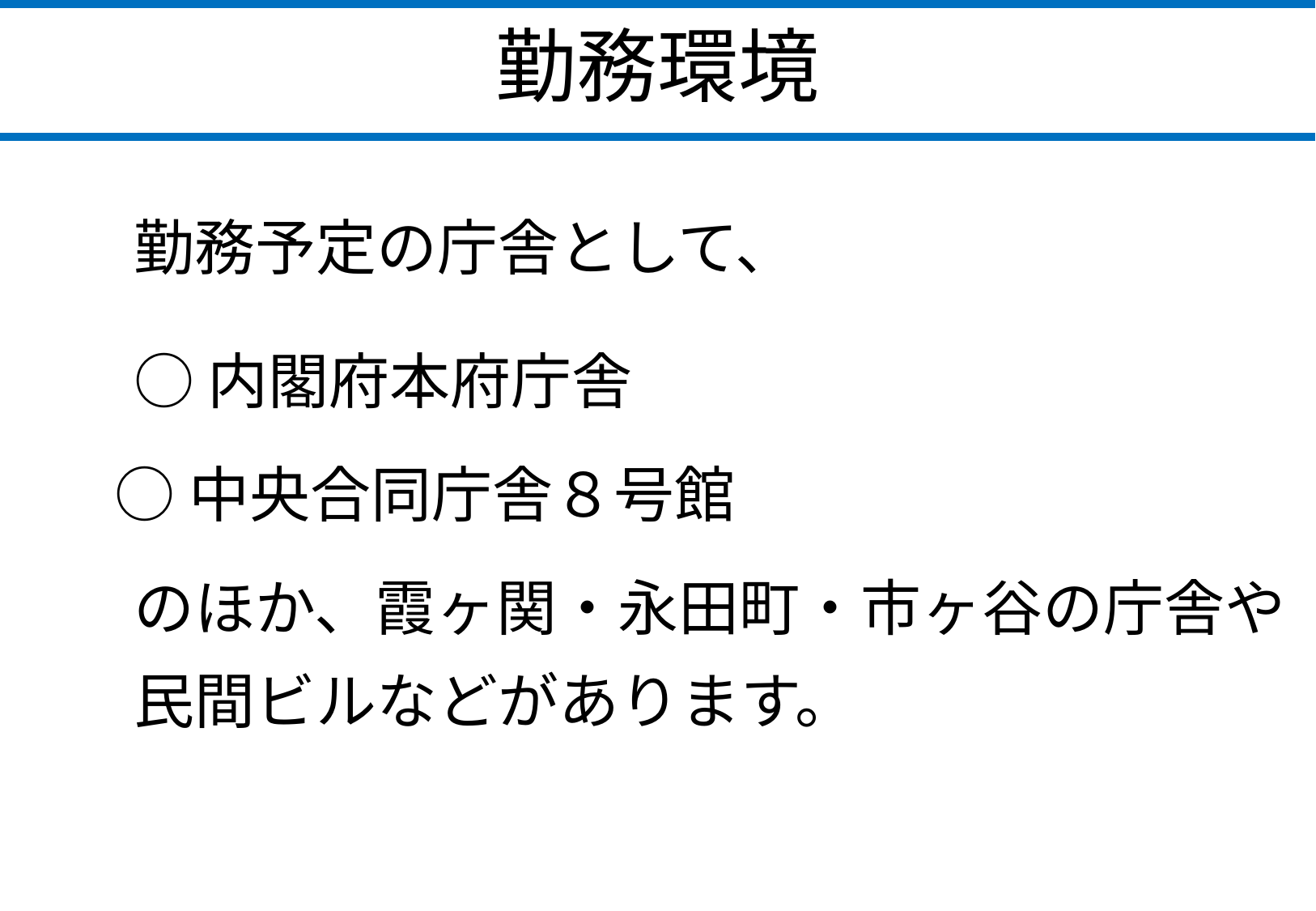

勤務環境
　　勤務予定の庁舎として、
　　○ 内閣府本府庁舎
  　○ 中央合同庁舎８号館
　　のほか、霞ヶ関・永田町・市ヶ谷の庁舎や
　　民間ビルなどがあります。